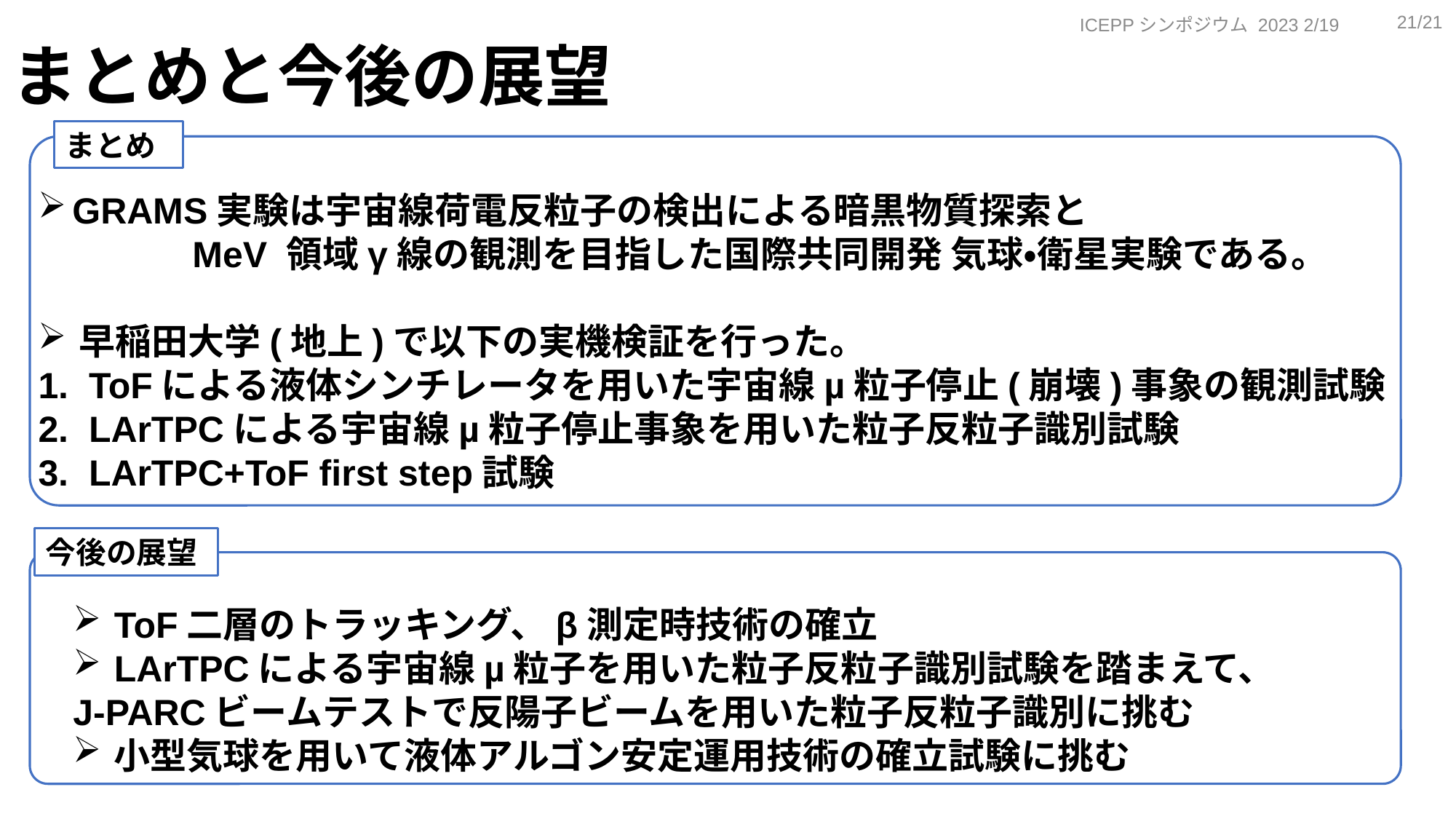

# まとめと今後の展望
21/21
ICEPPシンポジウム 2023 2/19
まとめ

GRAMS実験は宇宙線荷電反粒子の検出による暗黒物質探索と
　　　　MeV 領域γ線の観測を目指した国際共同開発 気球・衛星実験である。

早稲田大学(地上)で以下の実機検証を行った。
1.  ToFによる液体シンチレータを用いた宇宙線µ粒子停止(崩壊)事象の観測試験
2.  LArTPCによる宇宙線µ粒子停止事象を用いた粒子反粒子識別試験
3.  LArTPC+ToF first step試験

今後の展望

ToF二層のトラッキング、β測定時技術の確立
LArTPCによる宇宙線µ粒子を用いた粒子反粒子識別試験を踏まえて、
J-PARCビームテストで反陽子ビームを用いた粒子反粒子識別に挑む
小型気球を用いて液体アルゴン安定運用技術の確立試験に挑む